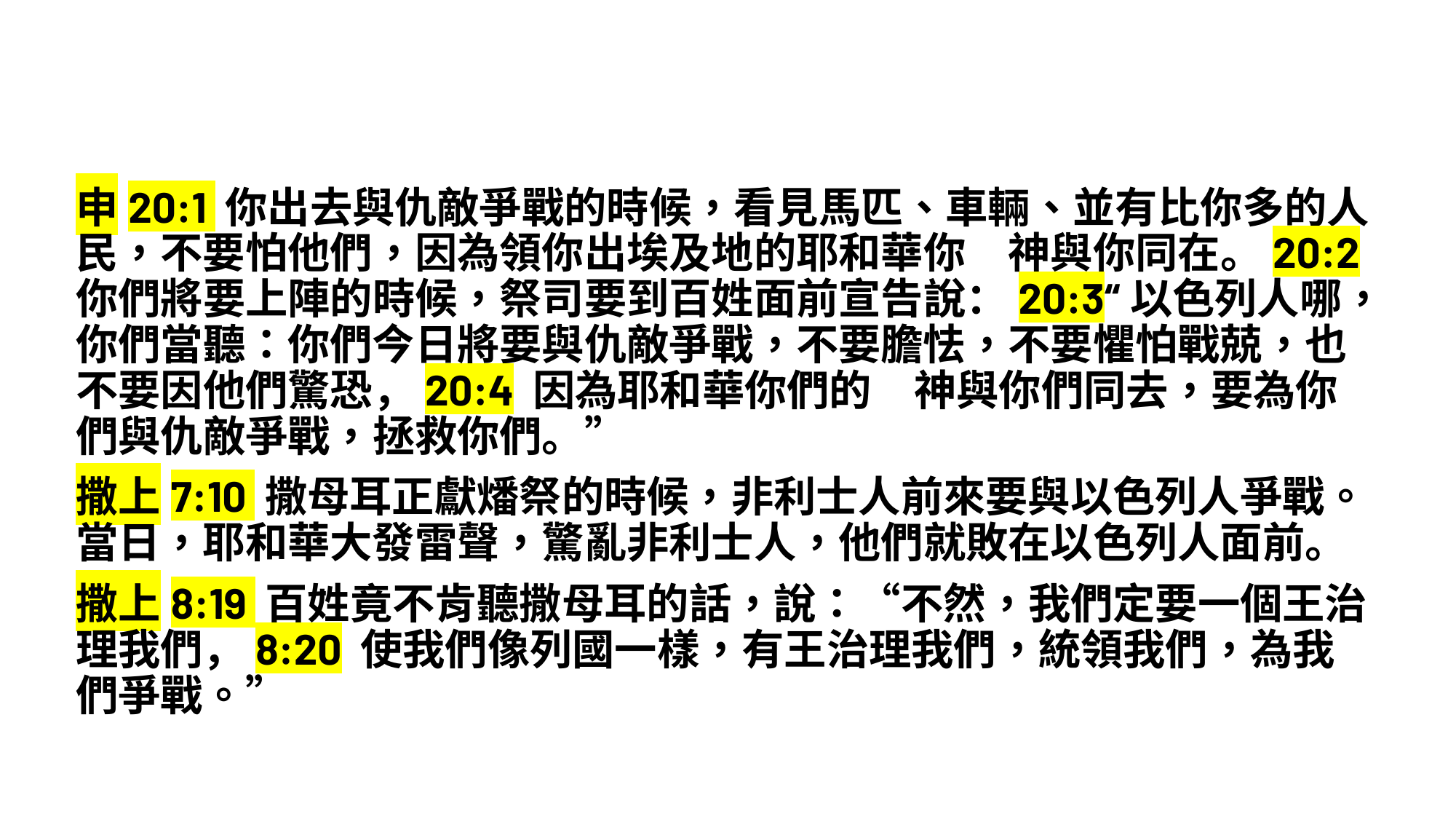

申20:1 你出去與仇敵爭戰的時候，看見馬匹、車輛、並有比你多的人民，不要怕他們，因為領你出埃及地的耶和華你　神與你同在。20:2 你們將要上陣的時候，祭司要到百姓面前宣告說：20:3“以色列人哪，你們當聽：你們今日將要與仇敵爭戰，不要膽怯，不要懼怕戰兢，也不要因他們驚恐，20:4 因為耶和華你們的　神與你們同去，要為你們與仇敵爭戰，拯救你們。”
撒上7:10 撒母耳正獻燔祭的時候，非利士人前來要與以色列人爭戰。當日，耶和華大發雷聲，驚亂非利士人，他們就敗在以色列人面前。
撒上8:19 百姓竟不肯聽撒母耳的話，說：“不然，我們定要一個王治理我們，8:20 使我們像列國一樣，有王治理我們，統領我們，為我們爭戰。”